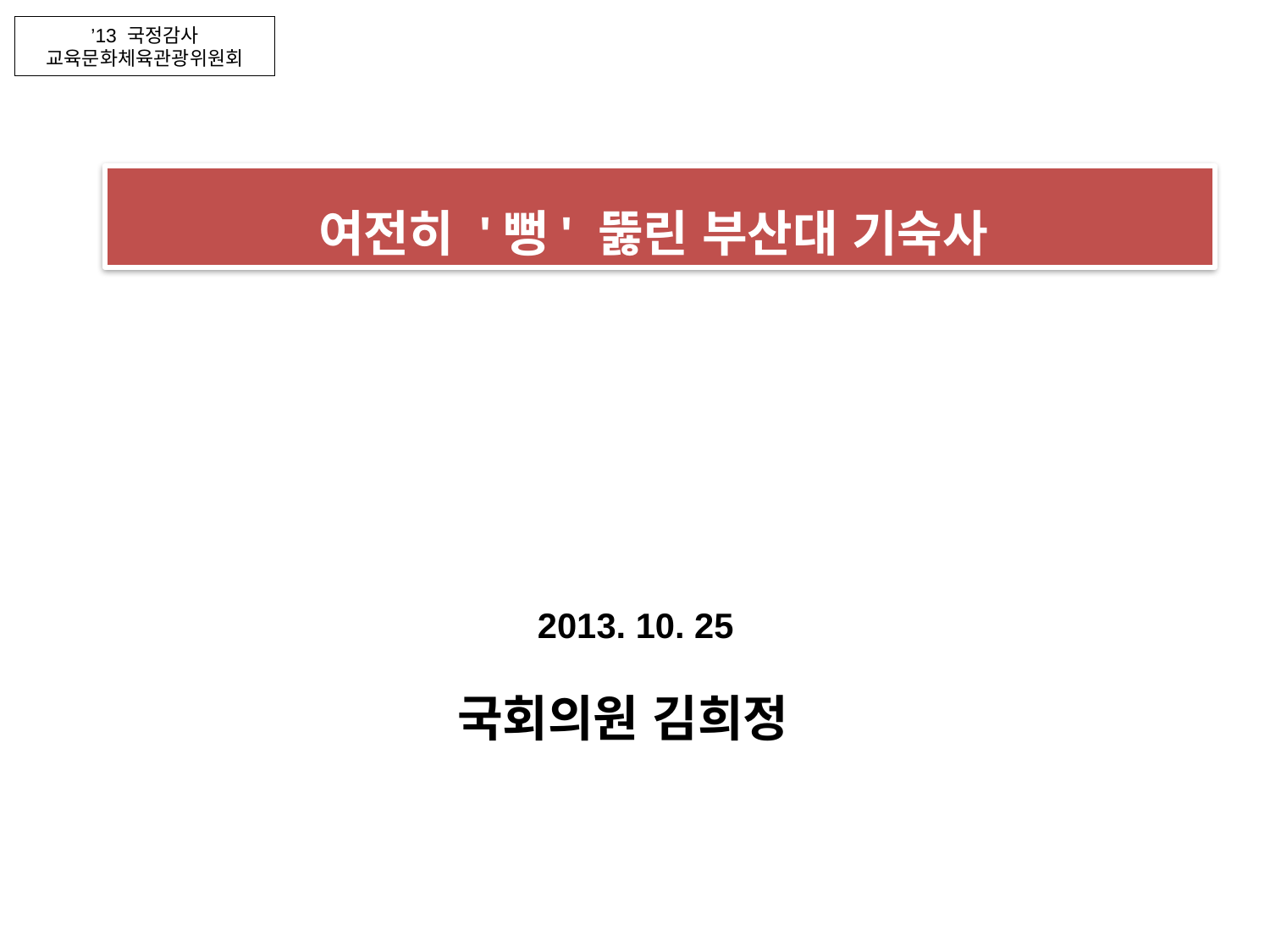

’13 국정감사
교육문화체육관광위원회
여전히 '뻥' 뚫린 부산대 기숙사
2013. 10. 25
국회의원 김희정